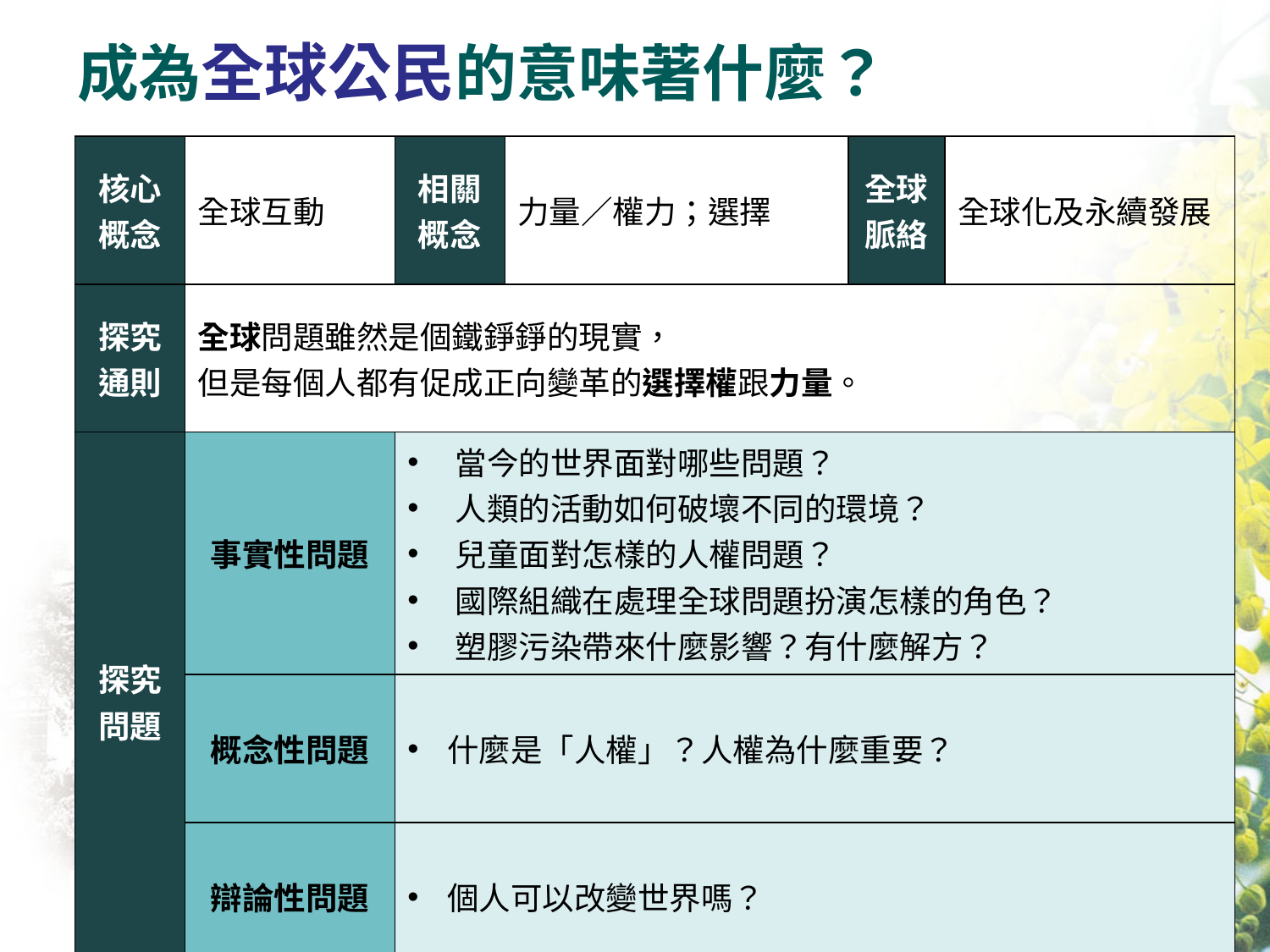

# 成為全球公民的意味著什麼？
| 核心概念 | 全球互動 | 相關概念 | 力量／權力；選擇 | 全球脈絡 | 全球化及永續發展 |
| --- | --- | --- | --- | --- | --- |
| 探究通則 | 全球問題雖然是個鐵錚錚的現實， 但是每個人都有促成正向變革的選擇權跟力量。 |  |  |  |  |
| 探究問題 | 事實性問題 | 當今的世界面對哪些問題？ 人類的活動如何破壞不同的環境？ 兒童面對怎樣的人權問題？ 國際組織在處理全球問題扮演怎樣的角色？ 塑膠污染帶來什麼影響？有什麼解方？ |  |  |  |
|  | 概念性問題 | 什麼是「人權」？人權為什麼重要？ |  |  |  |
|  | 辯論性問題 | 個人可以改變世界嗎？ |  |  |  |